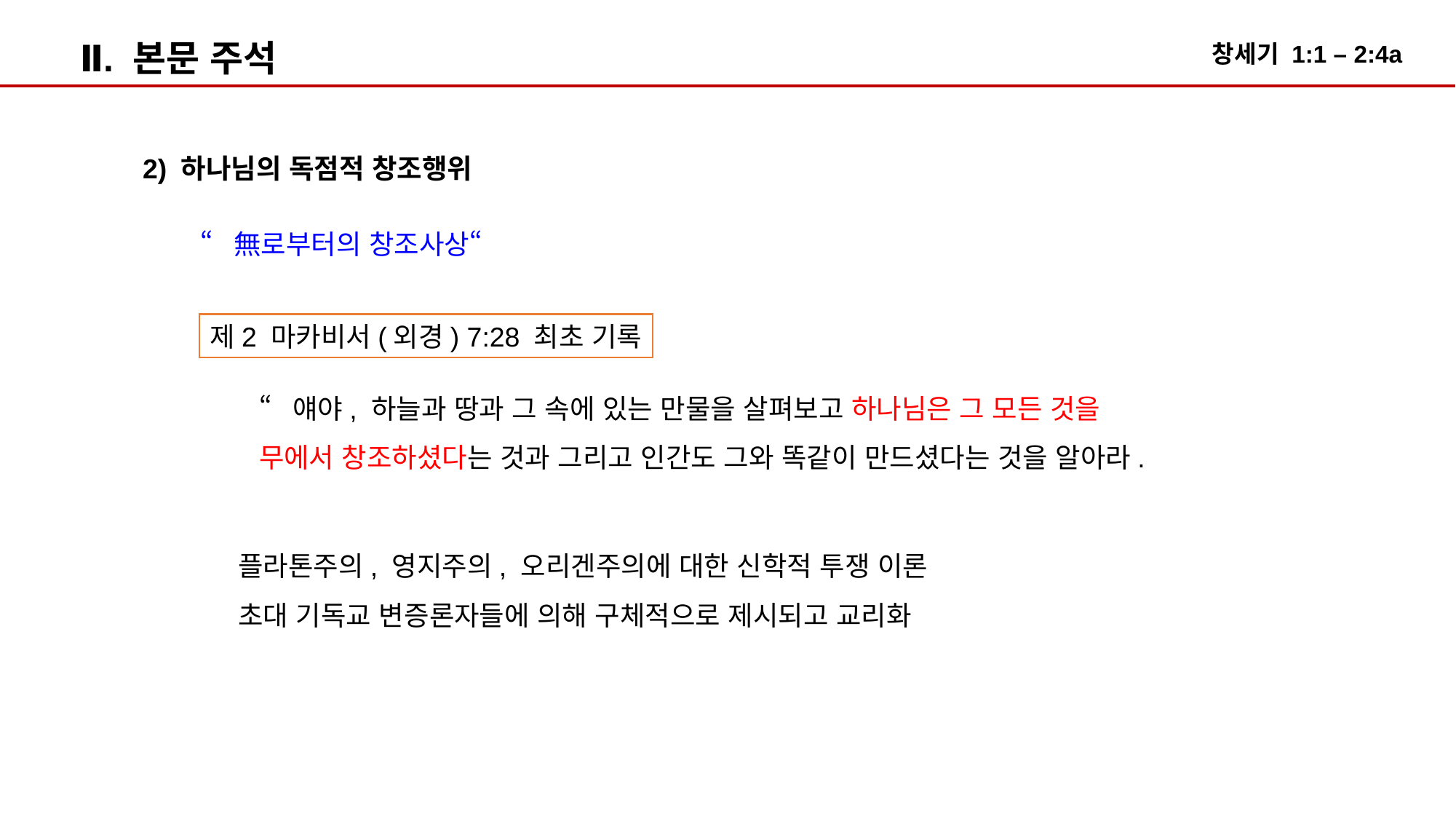

Ⅱ. 본문 주석
2) 하나님의 독점적 창조행위
“無로부터의 창조사상“
제2 마카비서(외경) 7:28 최초 기록
“얘야, 하늘과 땅과 그 속에 있는 만물을 살펴보고 하나님은 그 모든 것을
무에서 창조하셨다는 것과 그리고 인간도 그와 똑같이 만드셨다는 것을 알아라.
플라톤주의, 영지주의, 오리겐주의에 대한 신학적 투쟁 이론
초대 기독교 변증론자들에 의해 구체적으로 제시되고 교리화